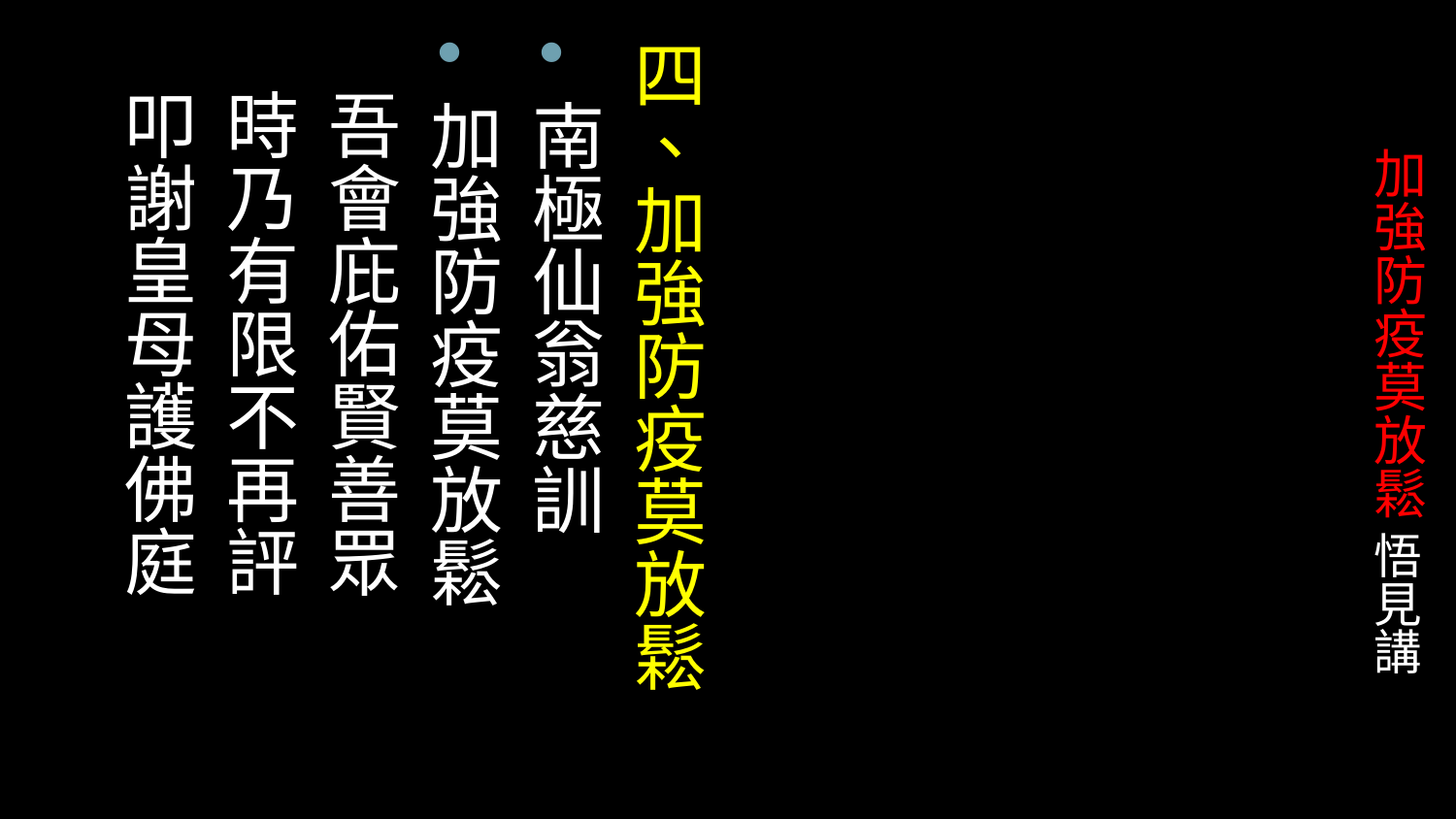

四、加強防疫莫放鬆
南極仙翁慈訓
加強防疫莫放鬆
  吾會庇佑賢善眾
  時乃有限不再評
  叩謝皇母護佛庭

# 加強防疫莫放鬆 悟見講